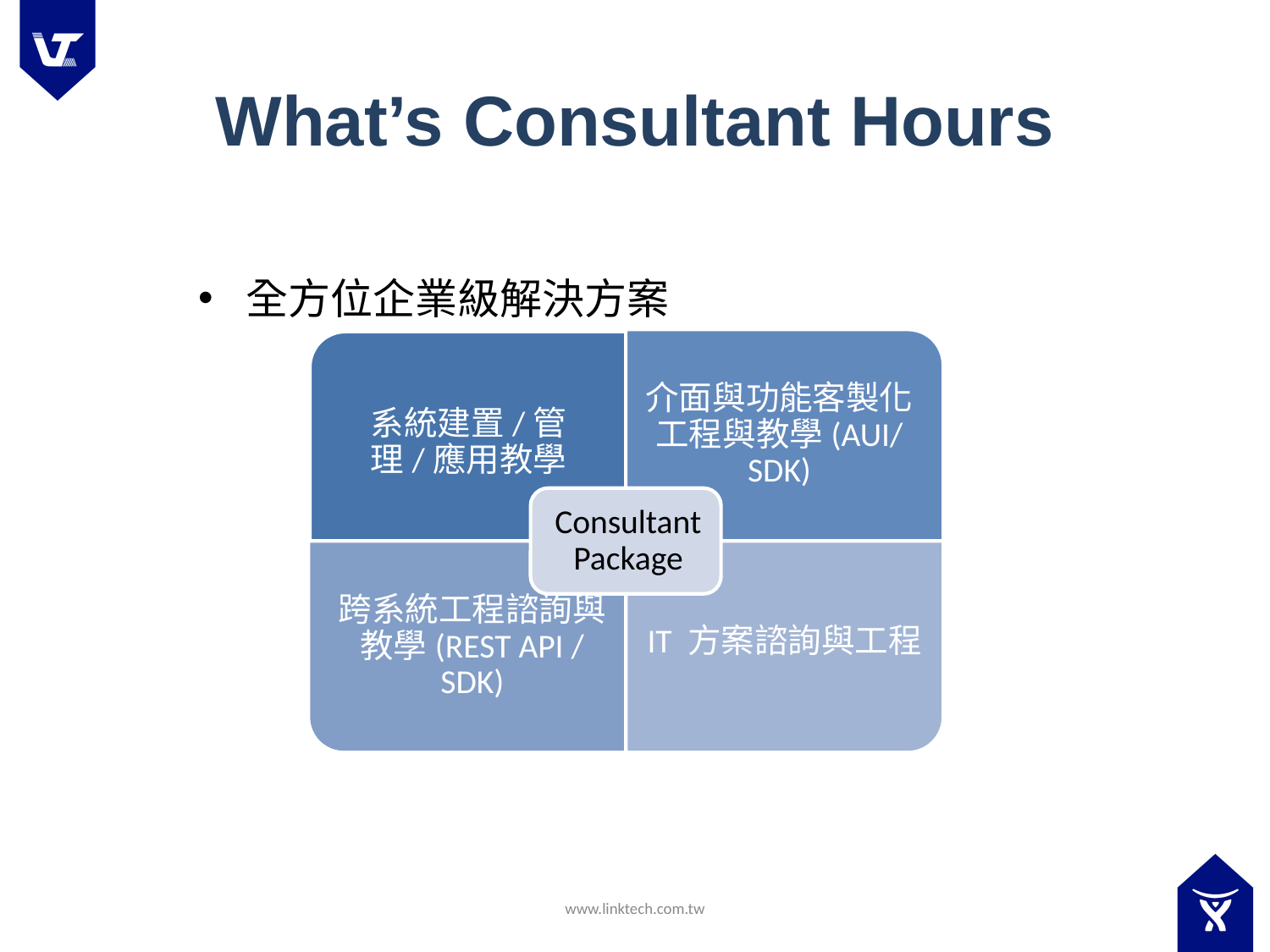

# What’s Consultant Hours
全方位企業級解決方案
系統建置/管理/應用教學
介面與功能客製化工程與教學(AUI/SDK)
跨系統工程諮詢與教學(REST API / SDK)
IT 方案諮詢與工程
Consultant Package
www.linktech.com.tw